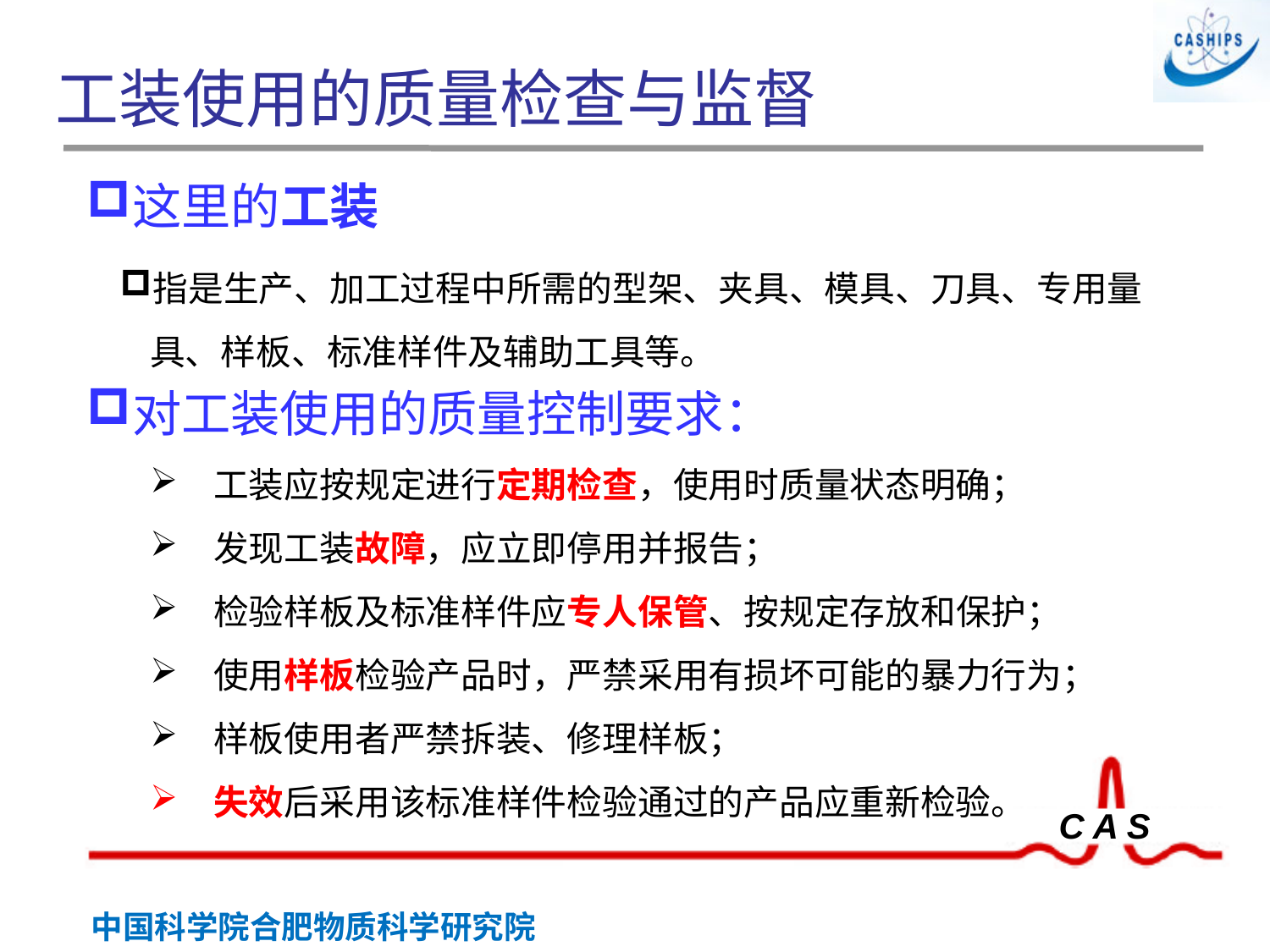

# 工装使用的质量检查与监督
这里的工装
指是生产、加工过程中所需的型架、夹具、模具、刀具、专用量具、样板、标准样件及辅助工具等。
对工装使用的质量控制要求：
工装应按规定进行定期检查，使用时质量状态明确；
发现工装故障，应立即停用并报告；
检验样板及标准样件应专人保管、按规定存放和保护；
使用样板检验产品时，严禁采用有损坏可能的暴力行为；
样板使用者严禁拆装、修理样板；
失效后采用该标准样件检验通过的产品应重新检验。
  胶印章
钢印章
封印章